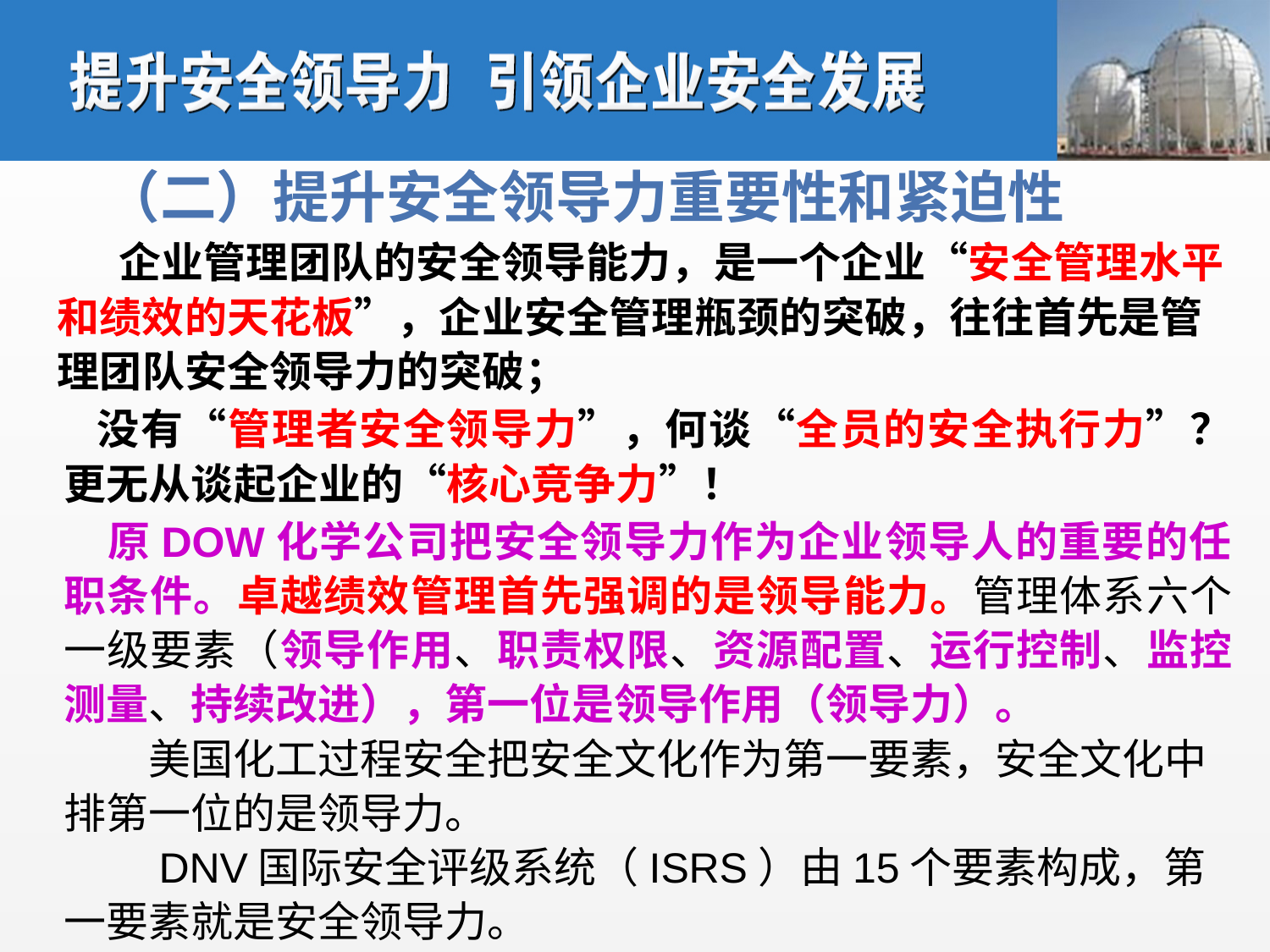

（二）提升安全领导力重要性和紧迫性
　  企业管理团队的安全领导能力，是一个企业“安全管理水平和绩效的天花板”，企业安全管理瓶颈的突破，往往首先是管理团队安全领导力的突破；
  没有“管理者安全领导力”，何谈“全员的安全执行力”？更无从谈起企业的“核心竞争力”！
　原DOW化学公司把安全领导力作为企业领导人的重要的任职条件。卓越绩效管理首先强调的是领导能力。管理体系六个一级要素（领导作用、职责权限、资源配置、运行控制、监控测量、持续改进），第一位是领导作用（领导力）。
　　美国化工过程安全把安全文化作为第一要素，安全文化中排第一位的是领导力。
　　DNV国际安全评级系统（ISRS）由15个要素构成，第一要素就是安全领导力。